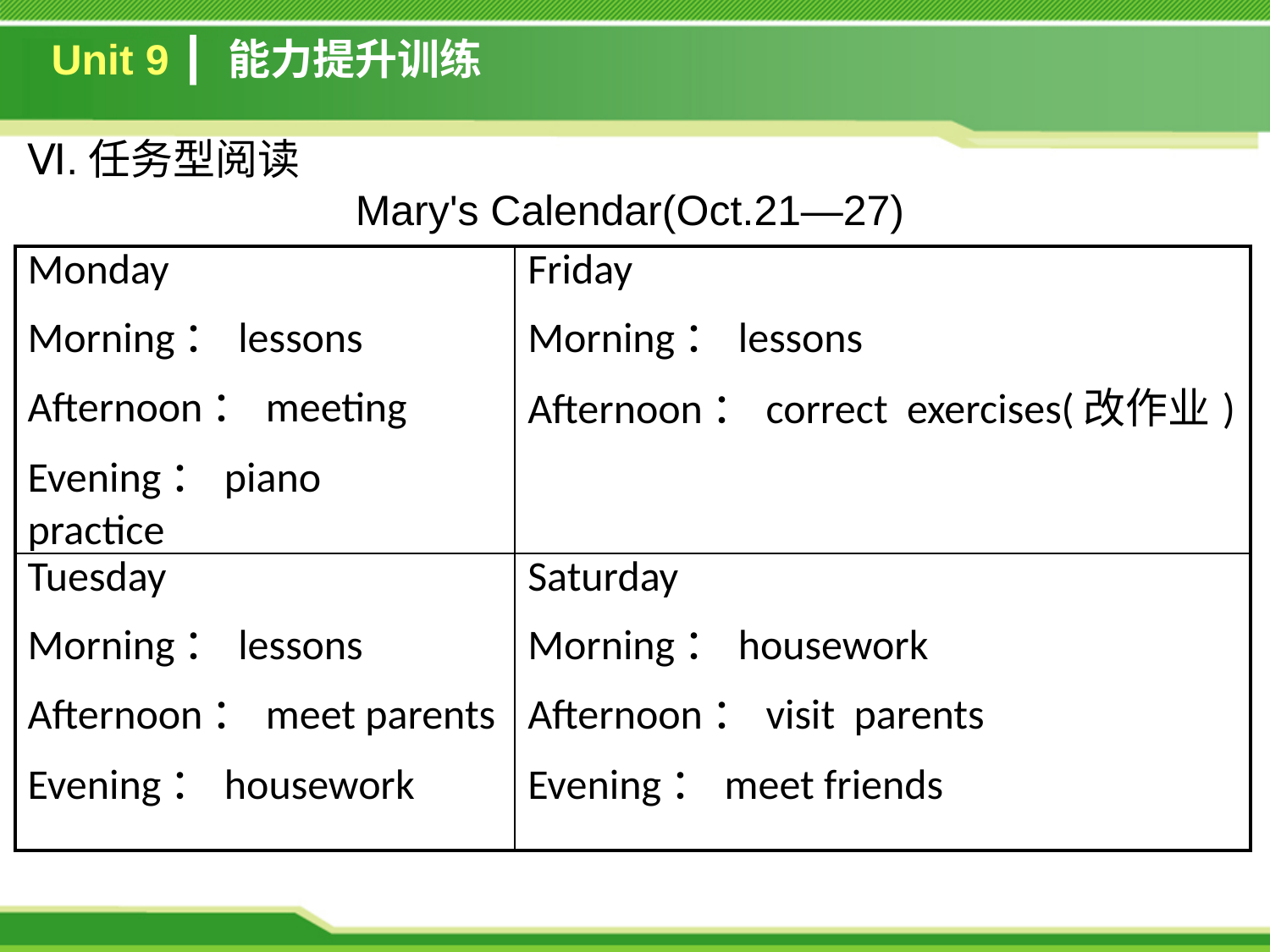

Unit 9 ┃ 能力提升训练
Ⅵ.任务型阅读
Mary's Calendar(Oct.21—27)

| Monday Morning：lessons Afternoon：meeting Evening：piano practice | Friday Morning：lessons Afternoon：correct exercises(改作业) |
| --- | --- |
| Tuesday Morning：lessons Afternoon：meet parents Evening：housework | Saturday Morning：housework Afternoon：visit parents Evening：meet friends |